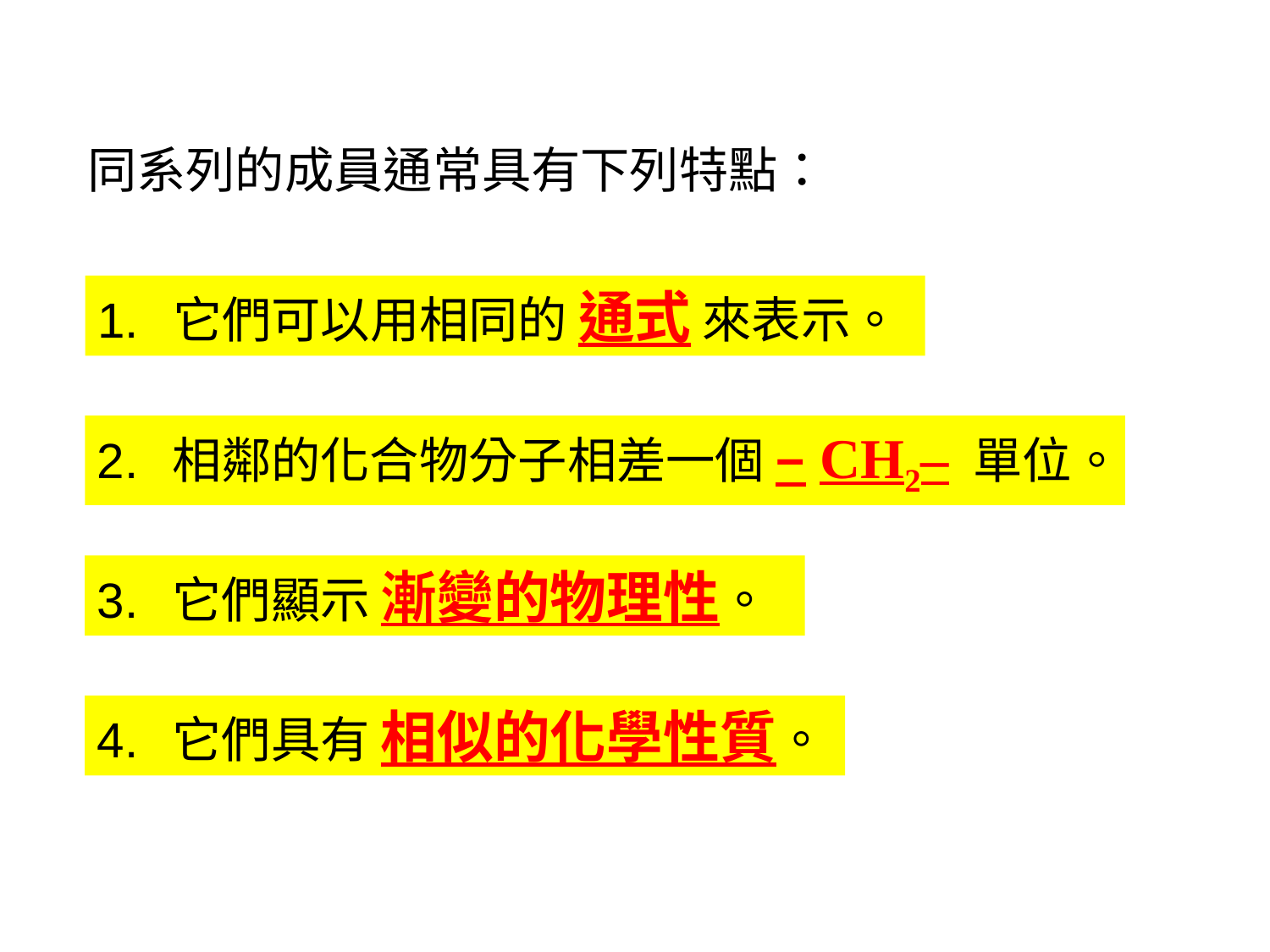

同系列的成員通常具有下列特點：
1.	它們可以用相同的 通式 來表示。
相鄰的化合物分子相差一個 –CH2– 單位。
3.	它們顯示 漸變的物理性。
4.	它們具有 相似的化學性質。